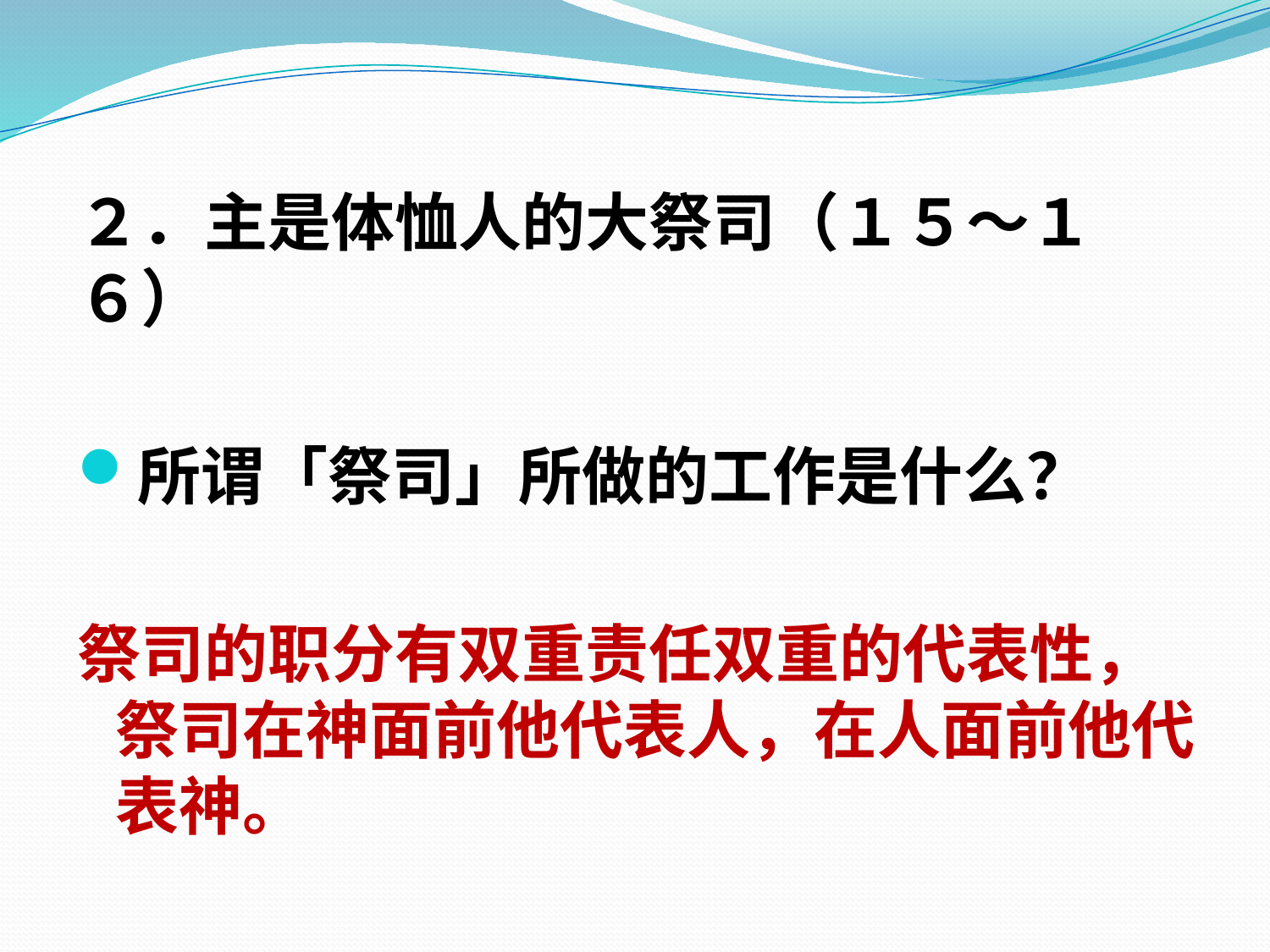

２．主是体恤人的大祭司（１５～１６）

所谓「祭司」所做的工作是什么？

祭司的职分有双重责任双重的代表性，祭司在神面前他代表人，在人面前他代表神。
16